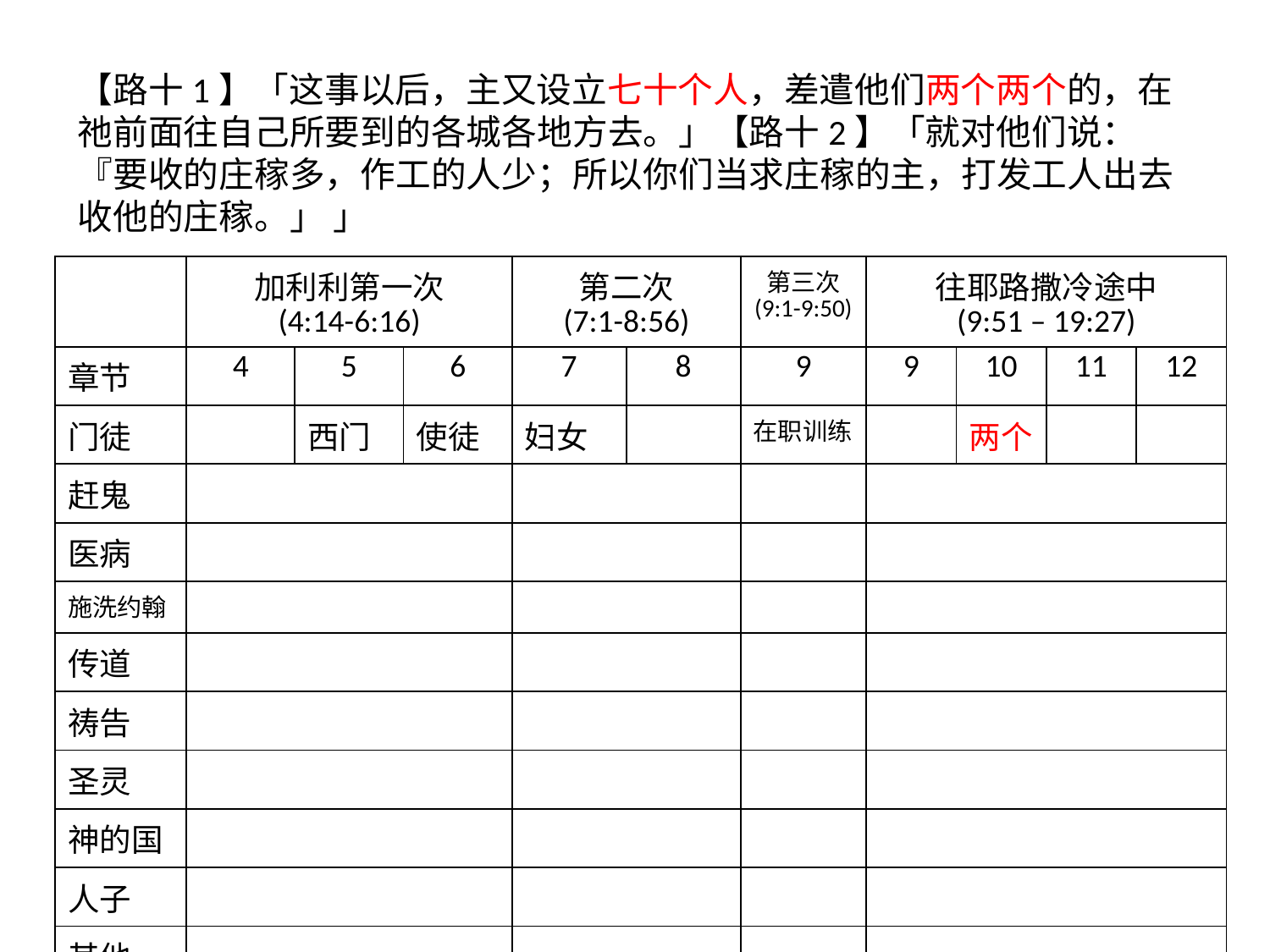

# 【路十1】「这事以后，主又设立七十个人，差遣他们两个两个的，在祂前面往自己所要到的各城各地方去。」【路十2】「就对他们说：『要收的庄稼多，作工的人少；所以你们当求庄稼的主，打发工人出去收他的庄稼。」 」
|  | 加利利第一次 (4:14-6:16) |  |  | 第二次 (7:1-8:56) |  | 第三次 (9:1-9:50) | 往耶路撒冷途中 (9:51 – 19:27) |  |  |  |
| --- | --- | --- | --- | --- | --- | --- | --- | --- | --- | --- |
| 章节 | 4 | 5 | 6 | 7 | 8 | 9 | 9 | 10 | 11 | 12 |
| 门徒 |  | 西门 | 使徒 | 妇女 |  | 在职训练 |  | 两个 |  |  |
| 赶鬼 |  |  |  |  |  |  |  |  |  |  |
| 医病 |  |  |  |  |  |  |  |  |  |  |
| 施洗约翰 |  |  |  |  |  |  |  |  |  |  |
| 传道 |  |  |  |  |  |  |  |  |  |  |
| 祷告 |  |  |  |  |  |  |  |  |  |  |
| 圣灵 |  |  |  |  |  |  |  |  |  |  |
| 神的国 |  |  |  |  |  |  |  |  |  |  |
| 人子 |  |  |  |  |  |  |  |  |  |  |
| 其他 |  |  |  |  |  |  |  |  |  |  |